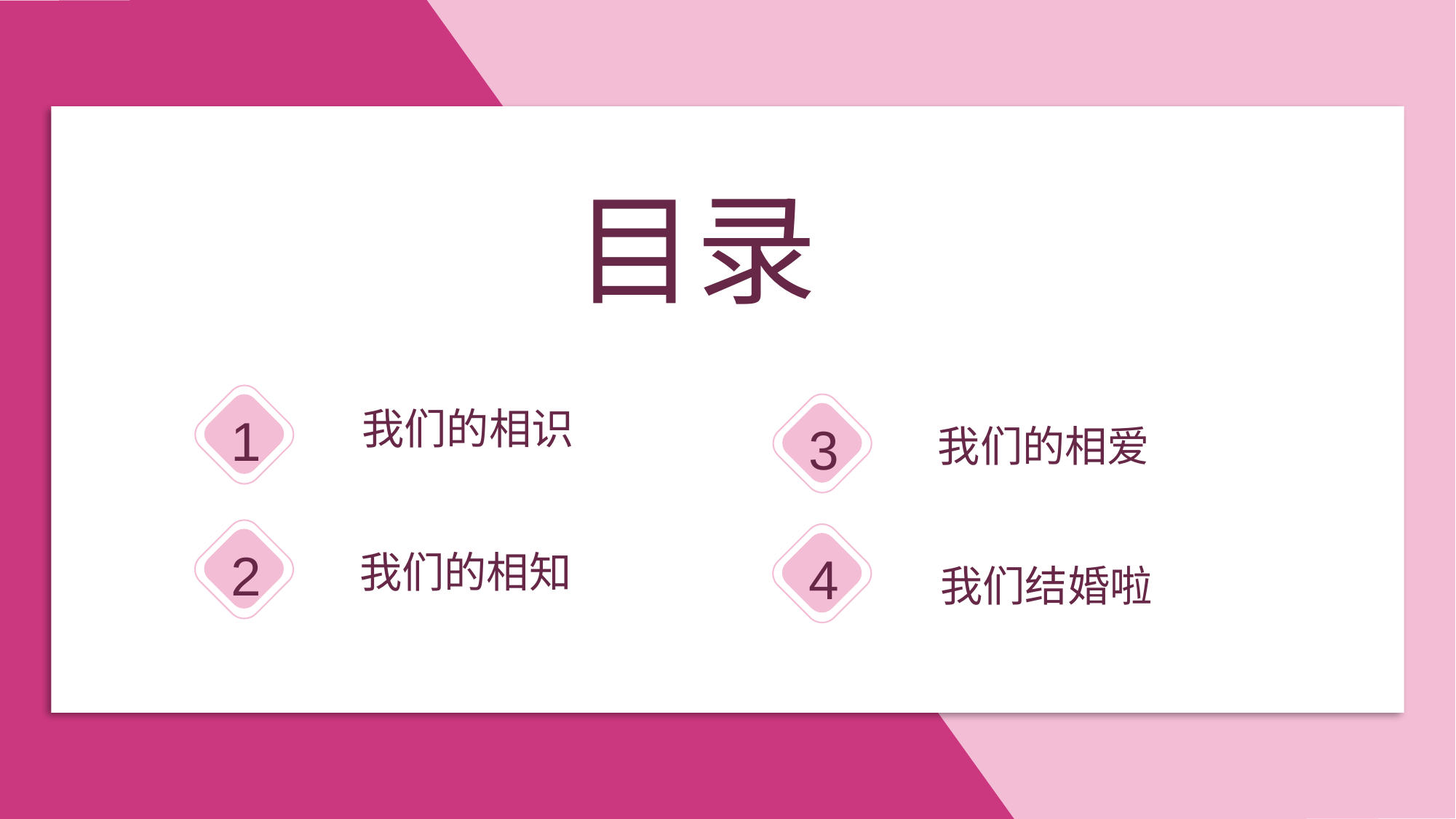

目录

我们的相识
1

3

我们的相爱

2

我们的相知
4

我们结婚啦